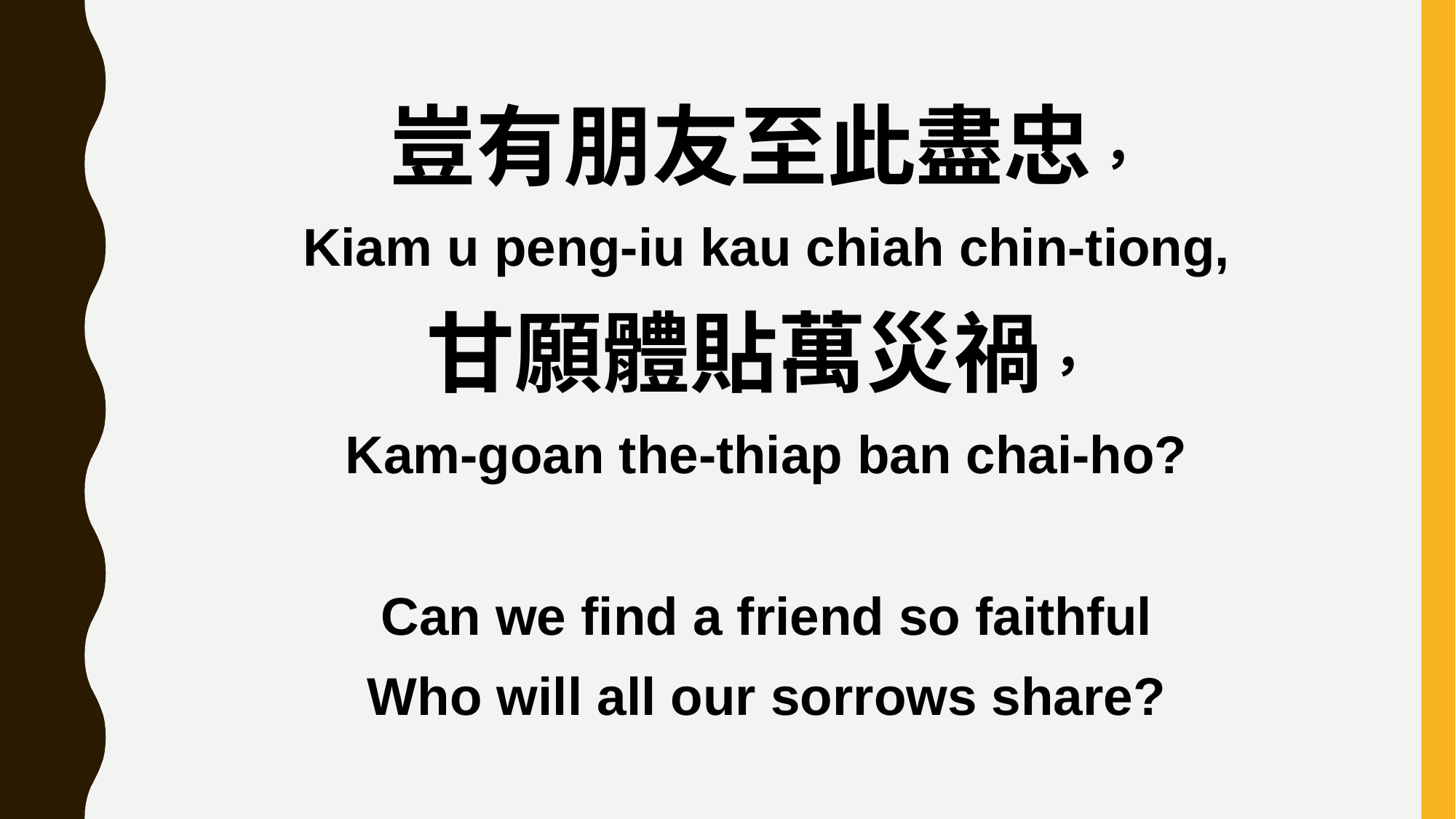

豈有朋友至此盡忠，
Kiam u peng-iu kau chiah chin-tiong,
甘願體貼萬災禍，
Kam-goan the-thiap ban chai-ho?

Can we find a friend so faithful
Who will all our sorrows share?